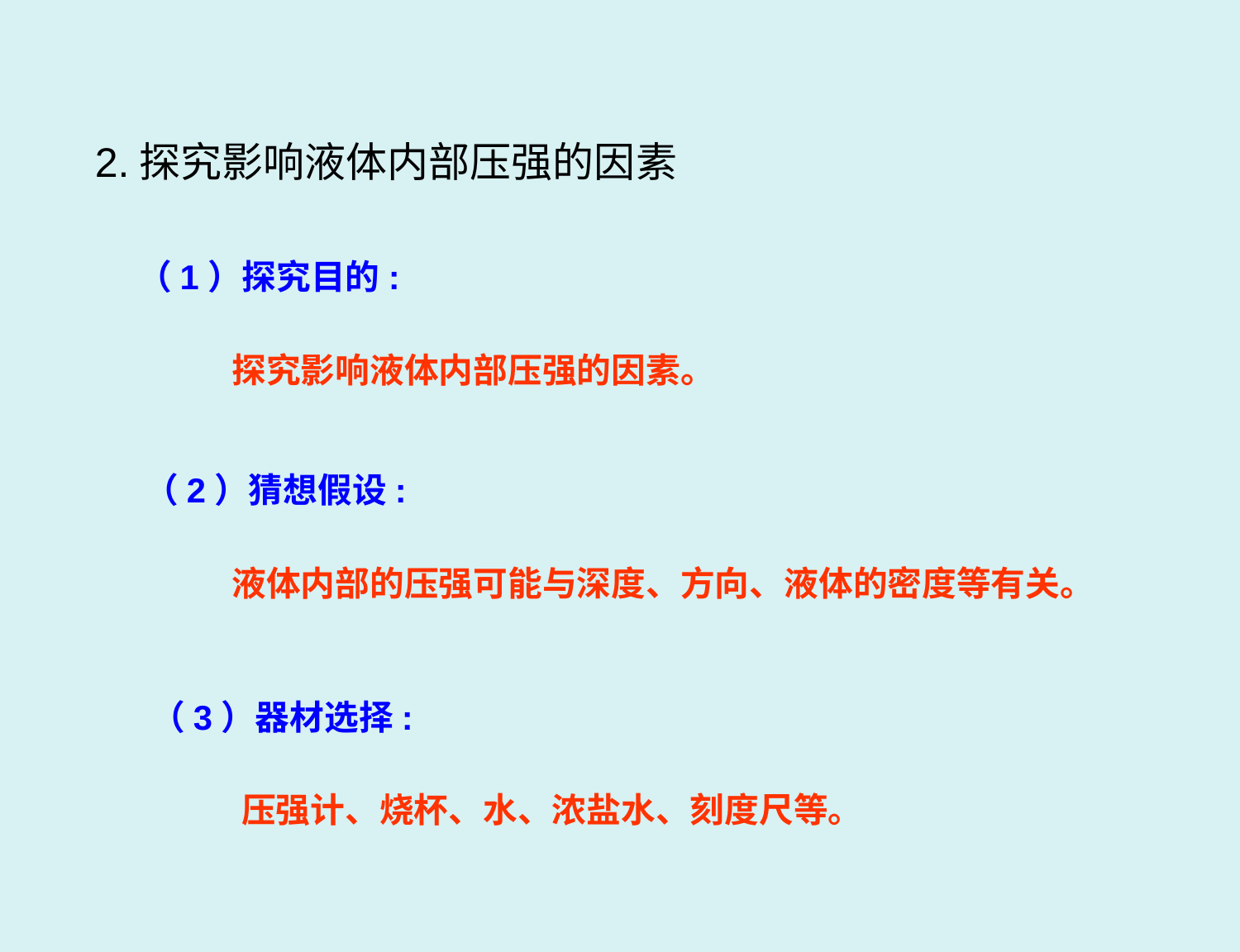

#

2.探究影响液体内部压强的因素
（1）探究目的:
探究影响液体内部压强的因素。
（2）猜想假设:
液体内部的压强可能与深度、方向、液体的密度等有关。
（3）器材选择:
压强计、烧杯、水、浓盐水、刻度尺等。